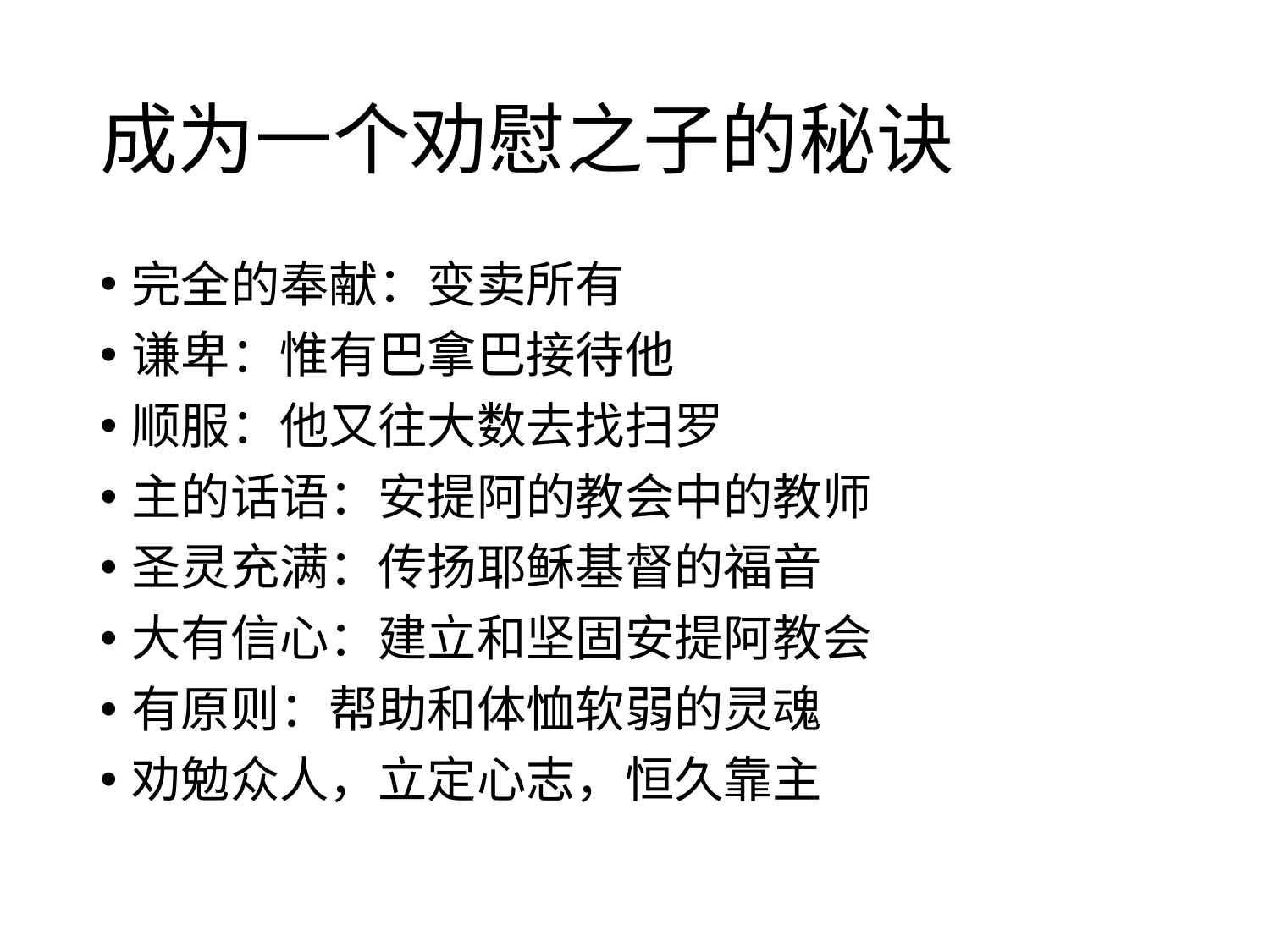

# 成为一个劝慰之子的秘诀
完全的奉献：变卖所有
谦卑：惟有巴拿巴接待他
顺服：他又往大数去找扫罗
主的话语：安提阿的教会中的教师
圣灵充满：传扬耶稣基督的福音
大有信心：建立和坚固安提阿教会
有原则：帮助和体恤软弱的灵魂
劝勉众人，立定心志，恒久靠主